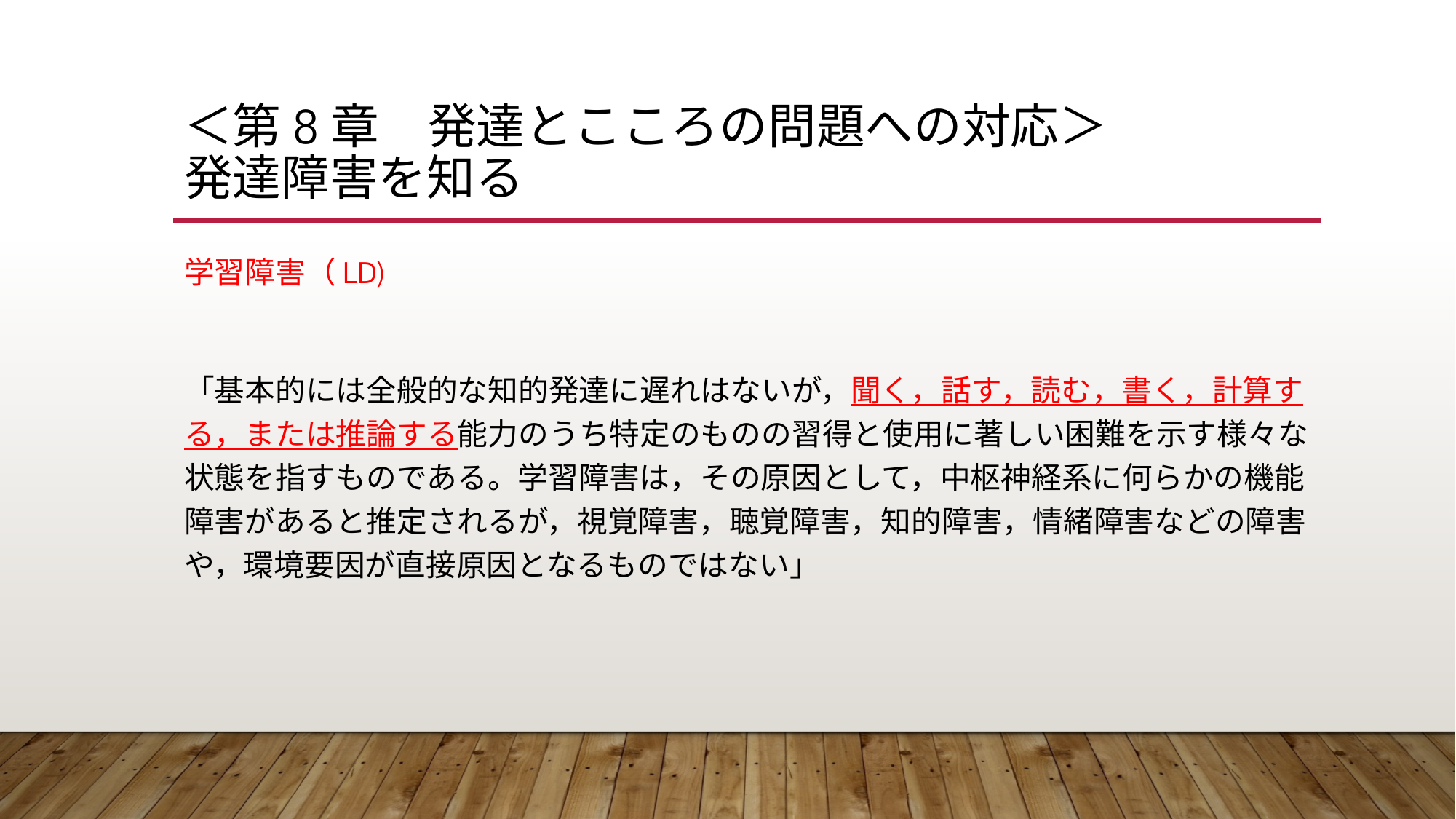

# ＜第8章　発達とこころの問題への対応＞ 発達障害を知る
学習障害（LD)

「基本的には全般的な知的発達に遅れはないが，聞く，話す，読む，書く，計算する，または推論する能力のうち特定のものの習得と使用に著しい困難を示す様々な状態を指すものである。学習障害は，その原因として，中枢神経系に何らかの機能障害があると推定されるが，視覚障害，聴覚障害，知的障害，情緒障害などの障害や，環境要因が直接原因となるものではない」